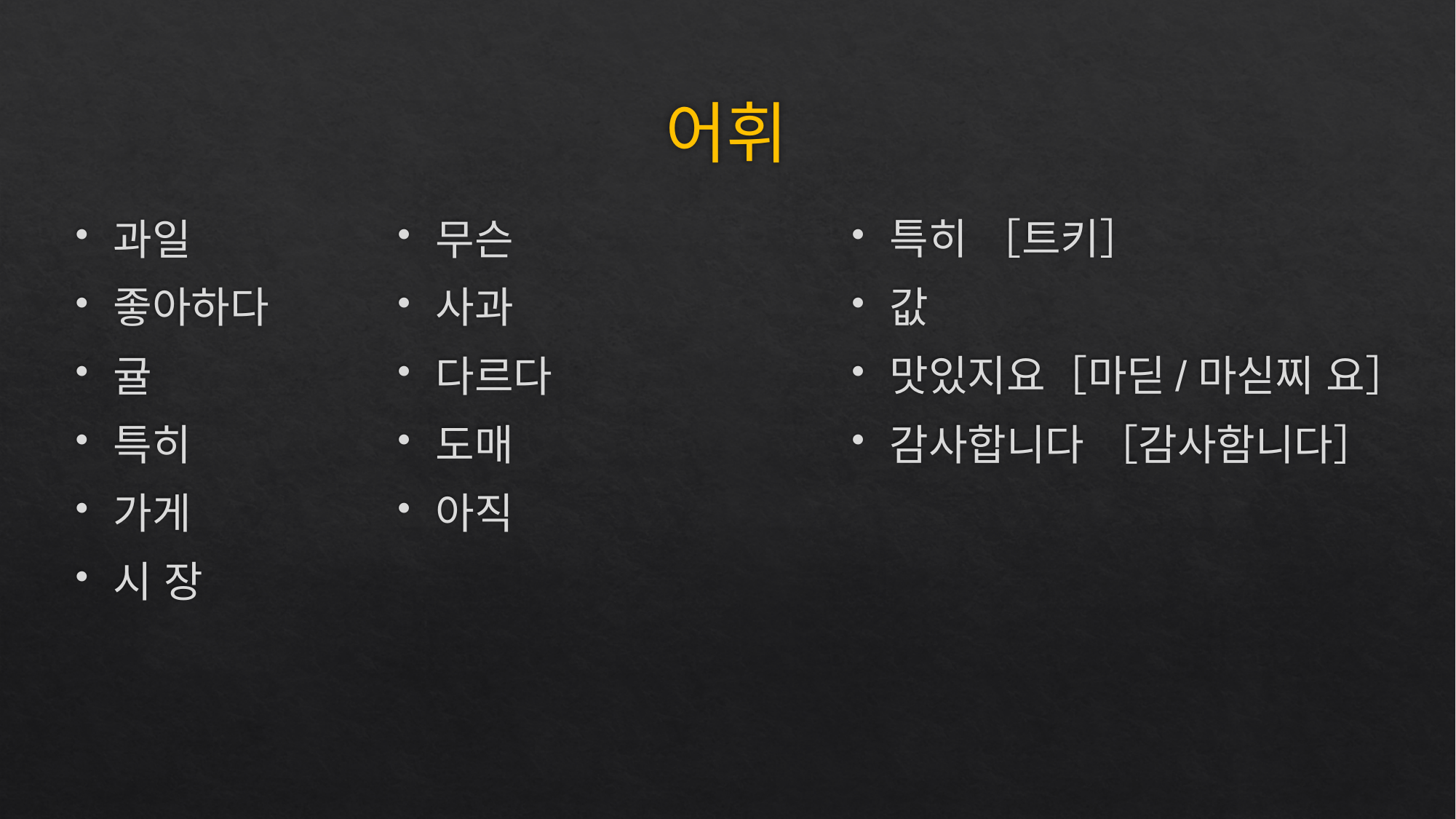

# 어휘
특히 ［트키］
값
맛있지요［마딛/마싣찌 요］
감사합니다 ［감사함니다］
과일
좋아하다
귤
특히
가게
시 장
무슨
사과
다르다
도매
아직